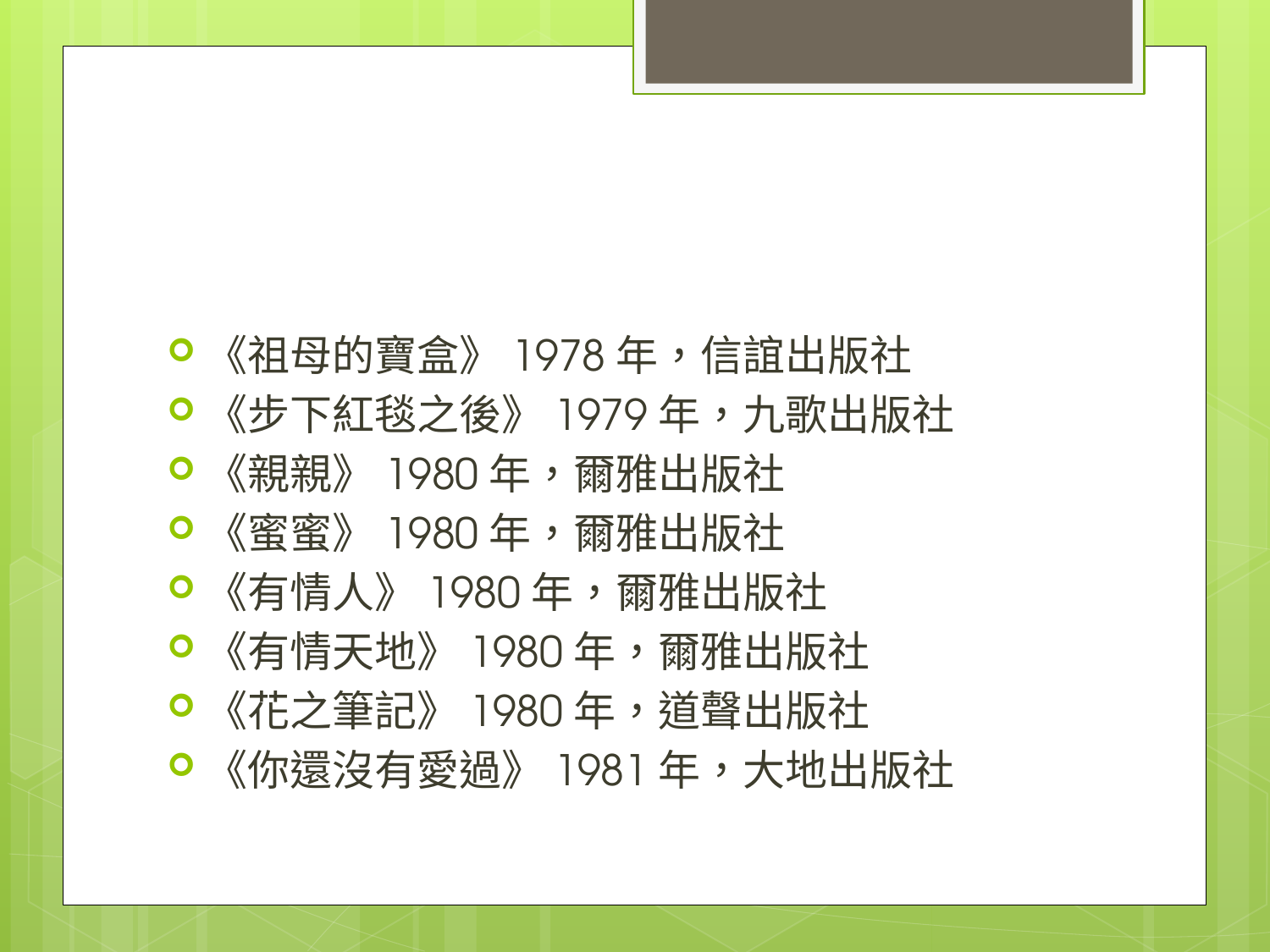

#
《祖母的寶盒》1978年，信誼出版社
《步下紅毯之後》1979年，九歌出版社
《親親》1980年，爾雅出版社
《蜜蜜》1980年，爾雅出版社
《有情人》1980年，爾雅出版社
《有情天地》1980年，爾雅出版社
《花之筆記》1980年，道聲出版社
《你還沒有愛過》1981年，大地出版社